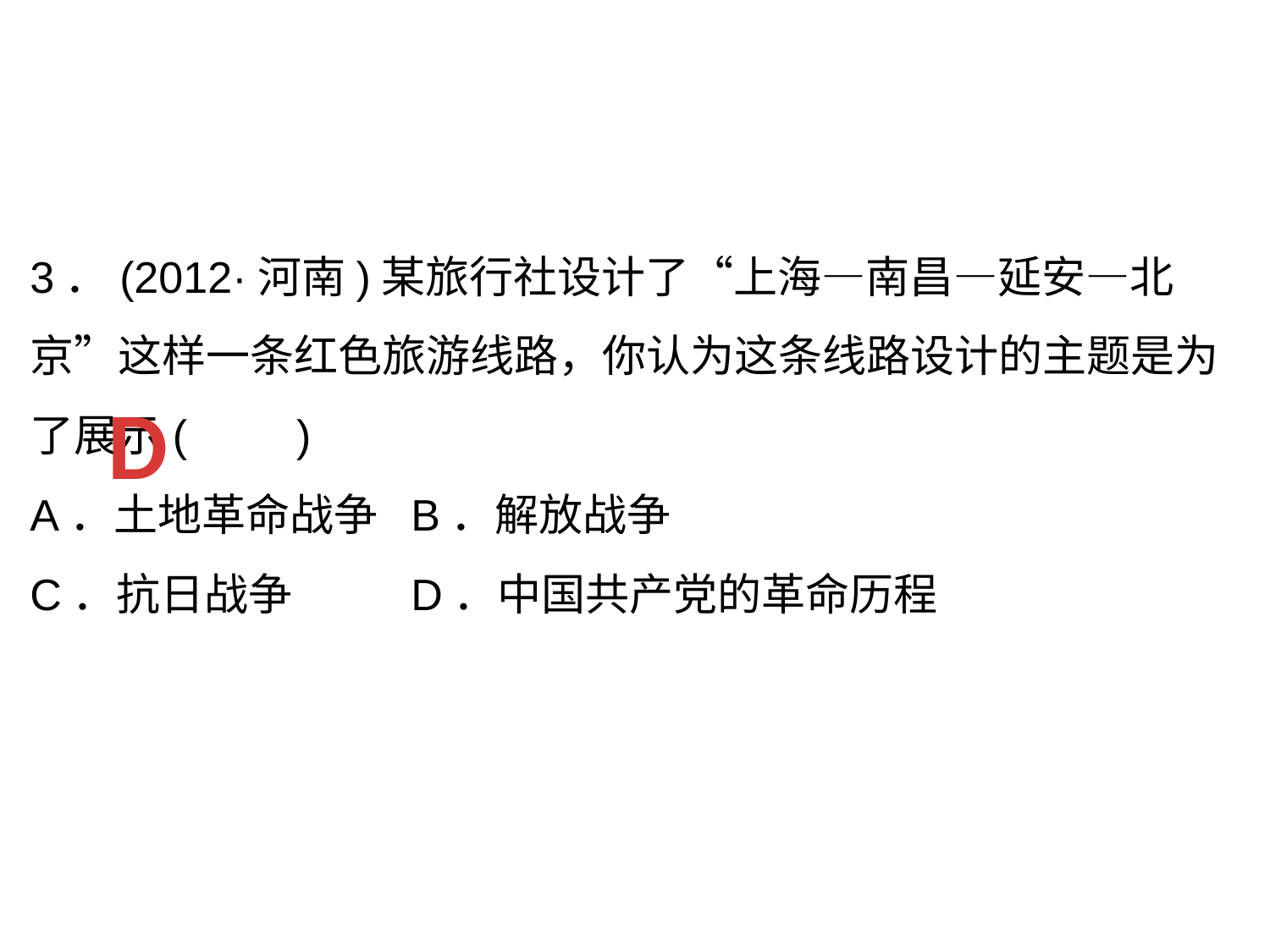

3．(2012·河南)某旅行社设计了“上海—南昌—延安—北京”这样一条红色旅游线路，你认为这条线路设计的主题是为了展示(　　)
A．土地革命战争  	B．解放战争
C．抗日战争  	D．中国共产党的革命历程

D